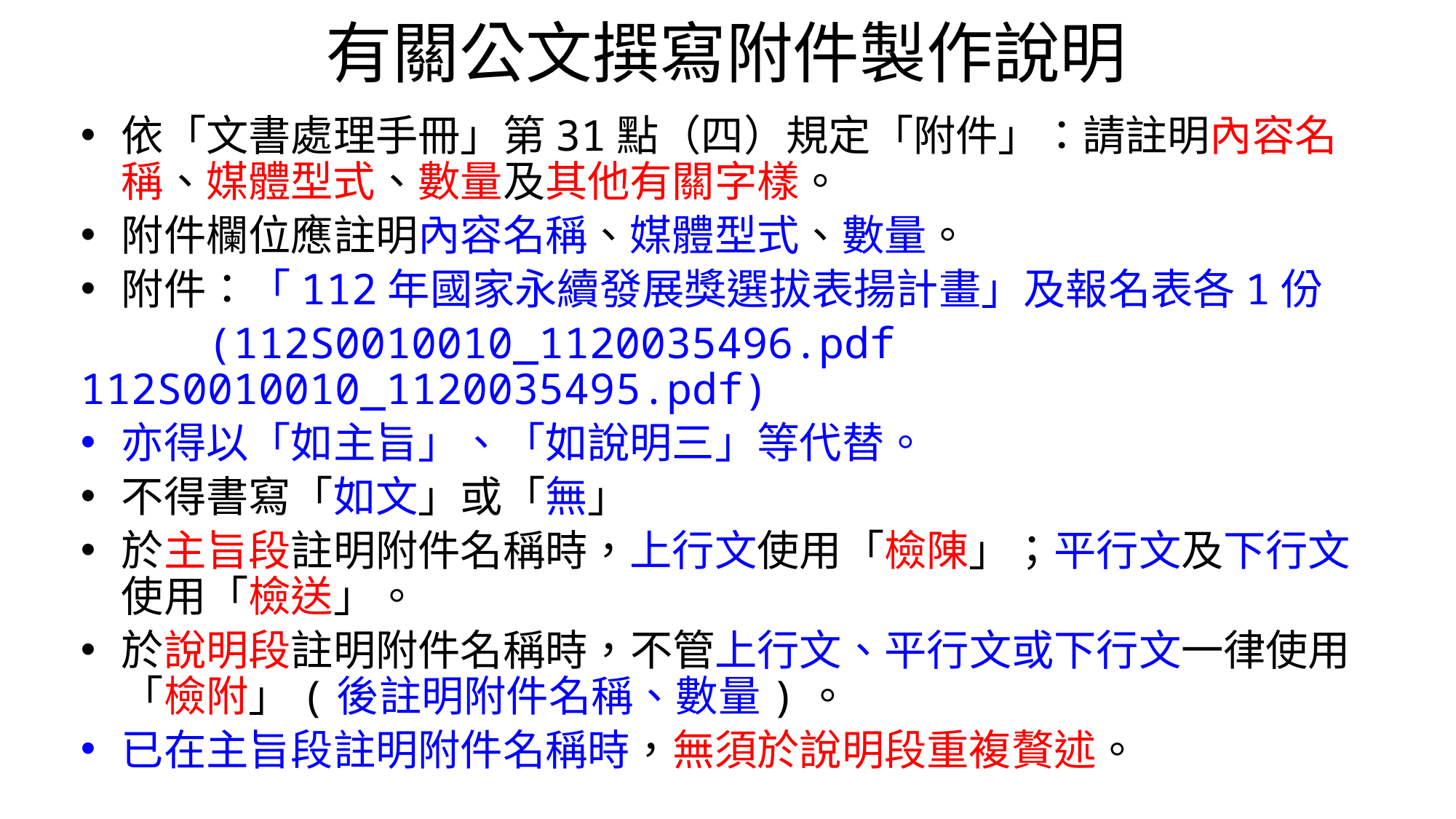

# 有關公文撰寫附件製作說明
依「文書處理手冊」第31點（四）規定「附件」：請註明內容名稱、媒體型式、數量及其他有關字樣。
附件欄位應註明內容名稱、媒體型式、數量。
附件：「112年國家永續發展獎選拔表揚計畫」及報名表各1份
     (112S0010010_1120035496.pdf 112S0010010_1120035495.pdf)
亦得以「如主旨」、「如說明三」等代替。
不得書寫「如文」或「無」
於主旨段註明附件名稱時，上行文使用「檢陳」；平行文及下行文使用「檢送」。
於說明段註明附件名稱時，不管上行文、平行文或下行文一律使用「檢附」(後註明附件名稱、數量)。
已在主旨段註明附件名稱時，無須於說明段重複贅述。